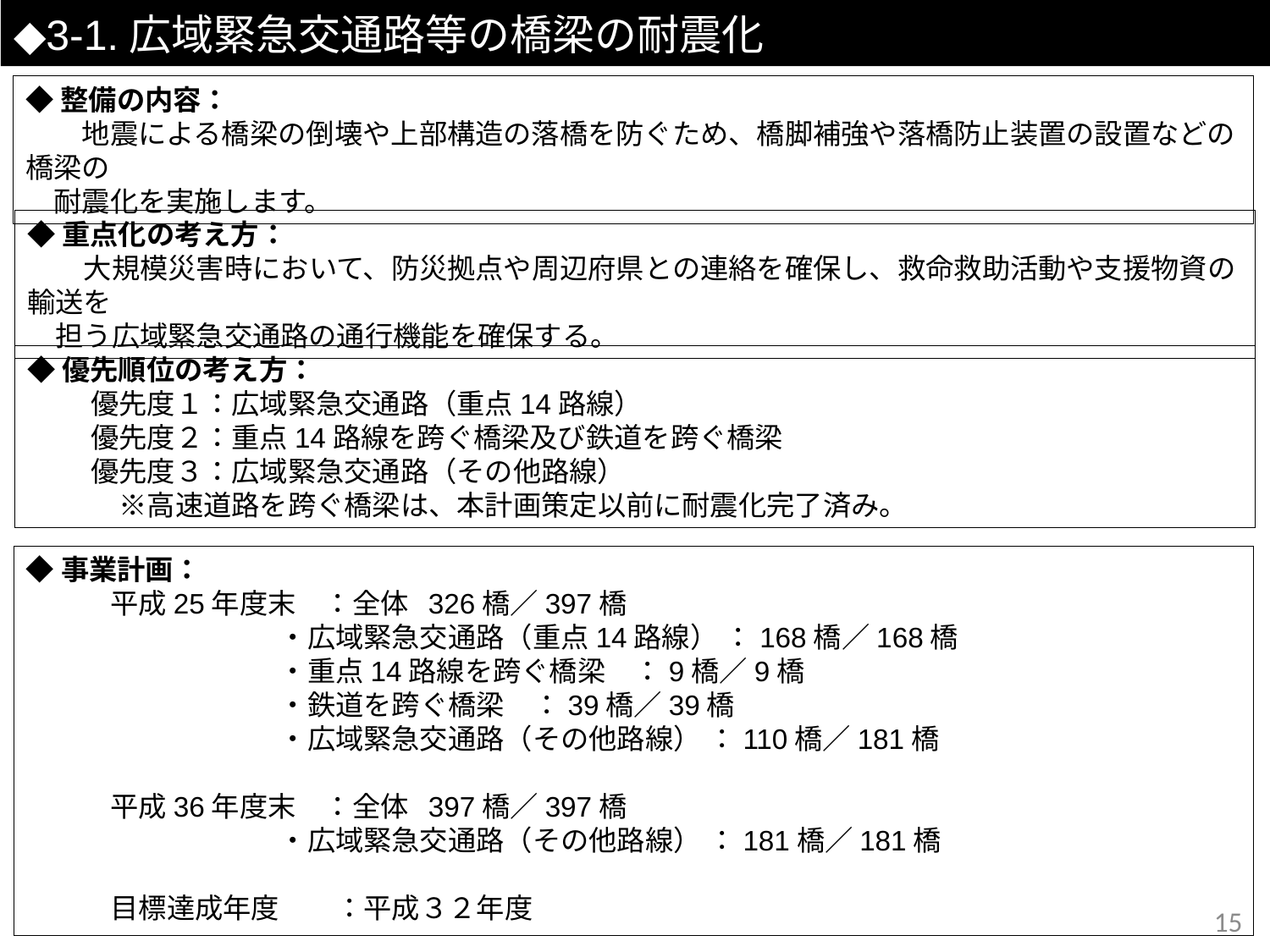

# ◆3-1.広域緊急交通路等の橋梁の耐震化
◆整備の内容：
　　地震による橋梁の倒壊や上部構造の落橋を防ぐため、橋脚補強や落橋防止装置の設置などの橋梁の
　耐震化を実施します。
◆重点化の考え方：
　　大規模災害時において、防災拠点や周辺府県との連絡を確保し、救命救助活動や支援物資の輸送を
　担う広域緊急交通路の通行機能を確保する。
◆優先順位の考え方：
優先度１：広域緊急交通路（重点14路線）
優先度２：重点14路線を跨ぐ橋梁及び鉄道を跨ぐ橋梁
優先度３：広域緊急交通路（その他路線）
　※高速道路を跨ぐ橋梁は、本計画策定以前に耐震化完了済み。
◆事業計画：
　　　平成25年度末　：全体  326橋／397橋
　　　　　　　　　・広域緊急交通路（重点14路線） ：168橋／168橋
　　　　　　　　　・重点14路線を跨ぐ橋梁　：9橋／9橋
　　　　　　　　　・鉄道を跨ぐ橋梁　：39橋／39橋
　　　　　　　　　・広域緊急交通路（その他路線） ：110橋／181橋

　　　平成36年度末　：全体  397橋／397橋
　　　　　　　　　・広域緊急交通路（その他路線） ：181橋／181橋

　　　目標達成年度　　：平成３２年度

15